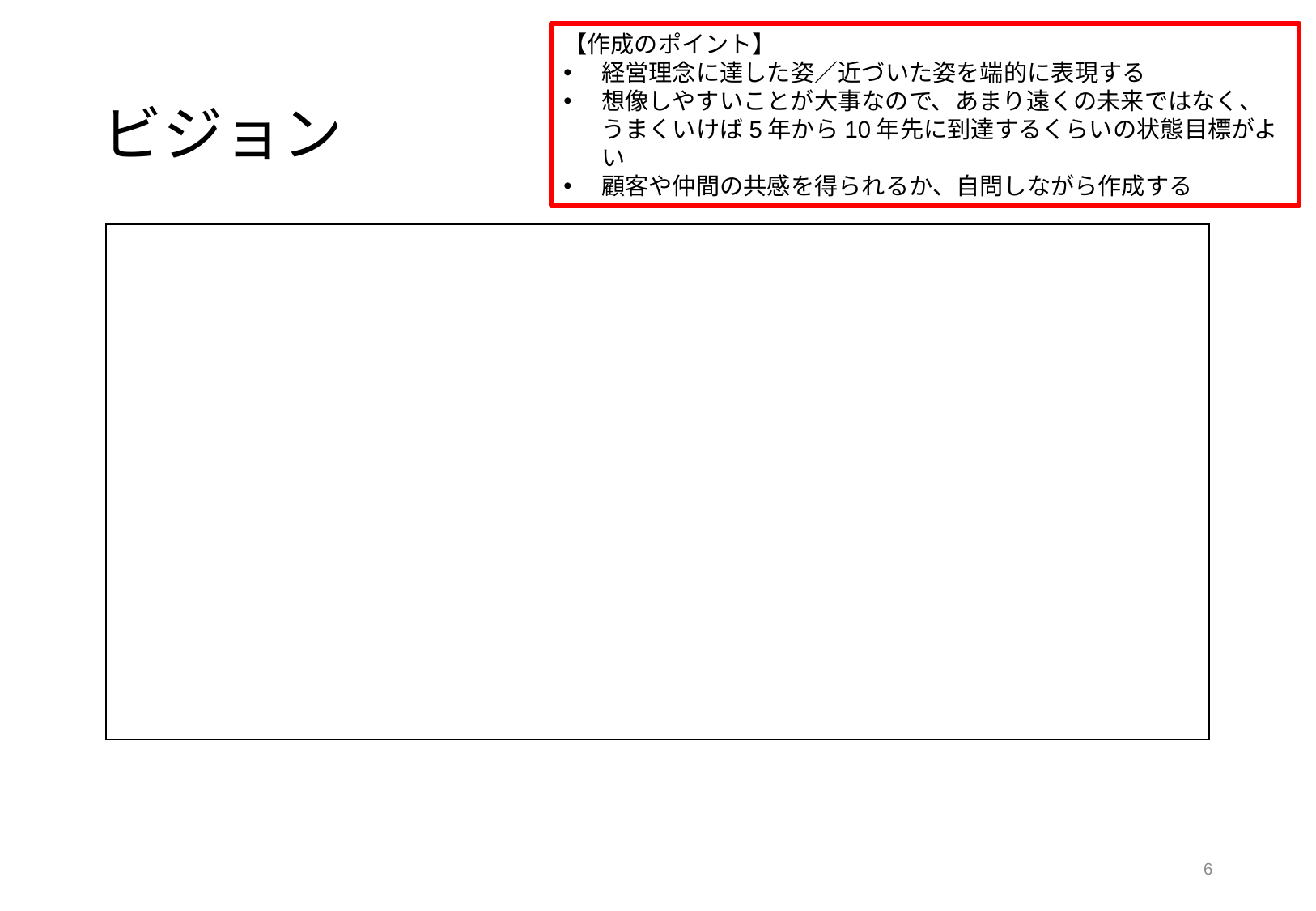

【作成のポイント】
経営理念に達した姿／近づいた姿を端的に表現する
想像しやすいことが大事なので、あまり遠くの未来ではなく、
うまくいけば5年から10年先に到達するくらいの状態目標がよい
顧客や仲間の共感を得られるか、自問しながら作成する
# ビジョン

6